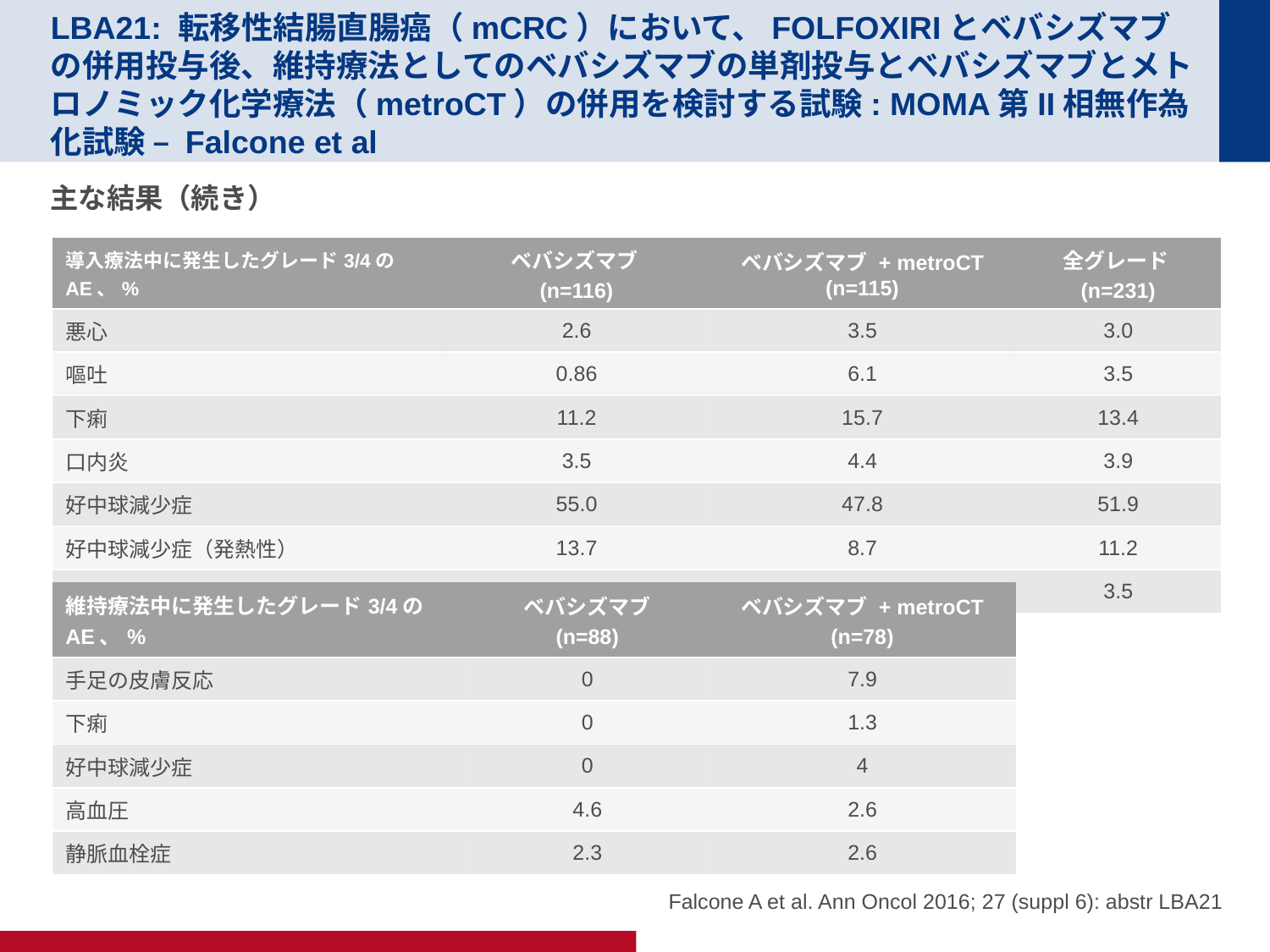

# LBA21: 転移性結腸直腸癌（mCRC）において、FOLFOXIRIとベバシズマブの併用投与後、維持療法としてのベバシズマブの単剤投与とベバシズマブとメトロノミック化学療法（metroCT）の併用を検討する試験: MOMA第II相無作為化試験 – Falcone et al
主な結果（続き）
| 導入療法中に発生したグレード3/4のAE、% | ベバシズマブ (n=116) | ベバシズマブ + metroCT (n=115) | 全グレード (n=231) |
| --- | --- | --- | --- |
| 悪心 | 2.6 | 3.5 | 3.0 |
| 嘔吐 | 0.86 | 6.1 | 3.5 |
| 下痢 | 11.2 | 15.7 | 13.4 |
| 口内炎 | 3.5 | 4.4 | 3.9 |
| 好中球減少症 | 55.0 | 47.8 | 51.9 |
| 好中球減少症（発熱性） | 13.7 | 8.7 | 11.2 |
| 高血圧 | 5.2 | 1.7 | 3.5 |
| 維持療法中に発生したグレード3/4のAE、% | ベバシズマブ (n=88) | ベバシズマブ + metroCT (n=78) |
| --- | --- | --- |
| 手足の皮膚反応 | 0 | 7.9 |
| 下痢 | 0 | 1.3 |
| 好中球減少症 | 0 | 4 |
| 高血圧 | 4.6 | 2.6 |
| 静脈血栓症 | 2.3 | 2.6 |
Falcone A et al. Ann Oncol 2016; 27 (suppl 6): abstr LBA21